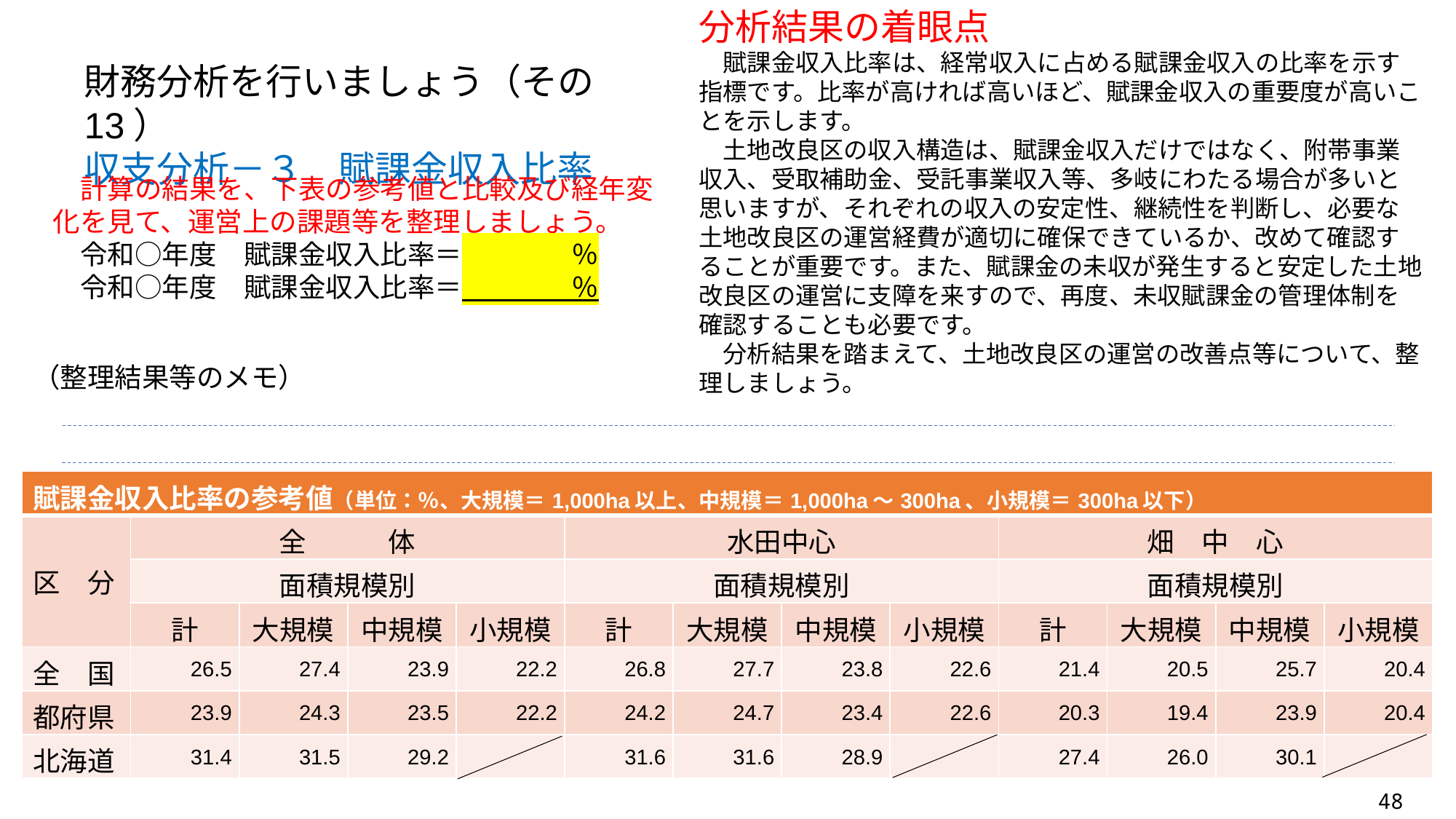

分析結果の着眼点
　賦課金収入比率は、経常収入に占める賦課金収入の比率を示す指標です。比率が高ければ高いほど、賦課金収入の重要度が高いことを示します。
　土地改良区の収入構造は、賦課金収入だけではなく、附帯事業収入、受取補助金、受託事業収入等、多岐にわたる場合が多いと思いますが、それぞれの収入の安定性、継続性を判断し、必要な土地改良区の運営経費が適切に確保できているか、改めて確認することが重要です。また、賦課金の未収が発生すると安定した土地改良区の運営に支障を来すので、再度、未収賦課金の管理体制を確認することも必要です。
　分析結果を踏まえて、土地改良区の運営の改善点等について、整理しましょう。
財務分析を行いましょう（その13）
収支分析－３　賦課金収入比率
　計算の結果を、下表の参考値と比較及び経年変化を見て、運営上の課題等を整理しましょう。
　令和○年度　賦課金収入比率＝　　　　％
　令和○年度　賦課金収入比率＝　　　　％
（整理結果等のメモ）
| 賦課金収入比率の参考値（単位：％、大規模＝1,000ha以上、中規模＝1,000ha～300ha、小規模＝300ha以下） |  |  |  |  |  |  |  |  |  |  |  |  |
| --- | --- | --- | --- | --- | --- | --- | --- | --- | --- | --- | --- | --- |
| 区　分 | 全　　　体 |  |  |  | 水田中心 |  |  |  | 畑　中　心 |  |  |  |
|  | 面積規模別 |  |  |  | 面積規模別 |  |  |  | 面積規模別 |  |  |  |
|  | 計 | 大規模 | 中規模 | 小規模 | 計 | 大規模 | 中規模 | 小規模 | 計 | 大規模 | 中規模 | 小規模 |
| 全　国 | 26.5 | 27.4 | 23.9 | 22.2 | 26.8 | 27.7 | 23.8 | 22.6 | 21.4 | 20.5 | 25.7 | 20.4 |
| 都府県 | 23.9 | 24.3 | 23.5 | 22.2 | 24.2 | 24.7 | 23.4 | 22.6 | 20.3 | 19.4 | 23.9 | 20.4 |
| 北海道 | 31.4 | 31.5 | 29.2 |  | 31.6 | 31.6 | 28.9 |  | 27.4 | 26.0 | 30.1 |  |
48